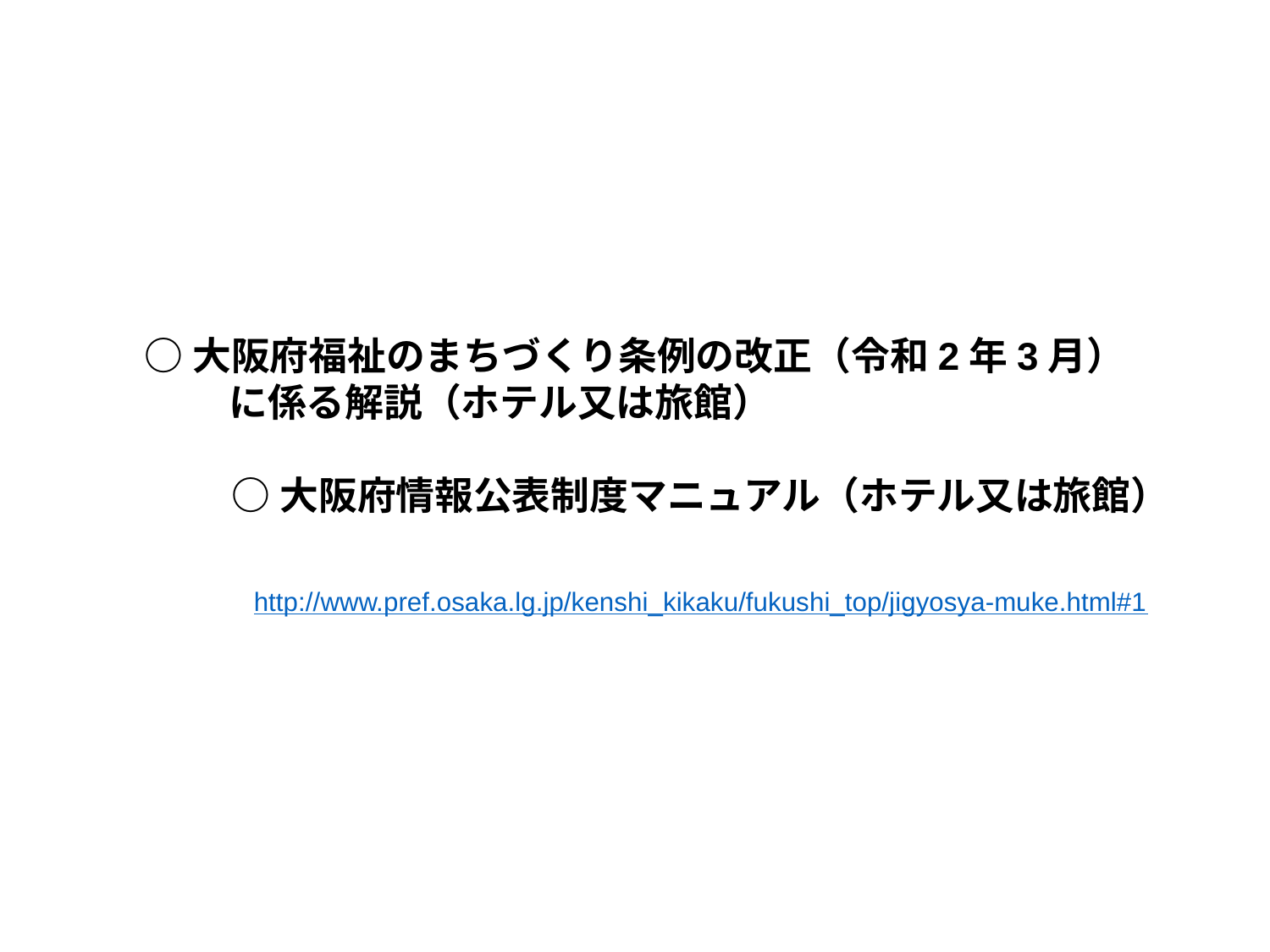

○大阪府福祉のまちづくり条例の改正（令和2年3月）
に係る解説（ホテル又は旅館）

○大阪府情報公表制度マニュアル（ホテル又は旅館）

http://www.pref.osaka.lg.jp/kenshi_kikaku/fukushi_top/jigyosya-muke.html#1